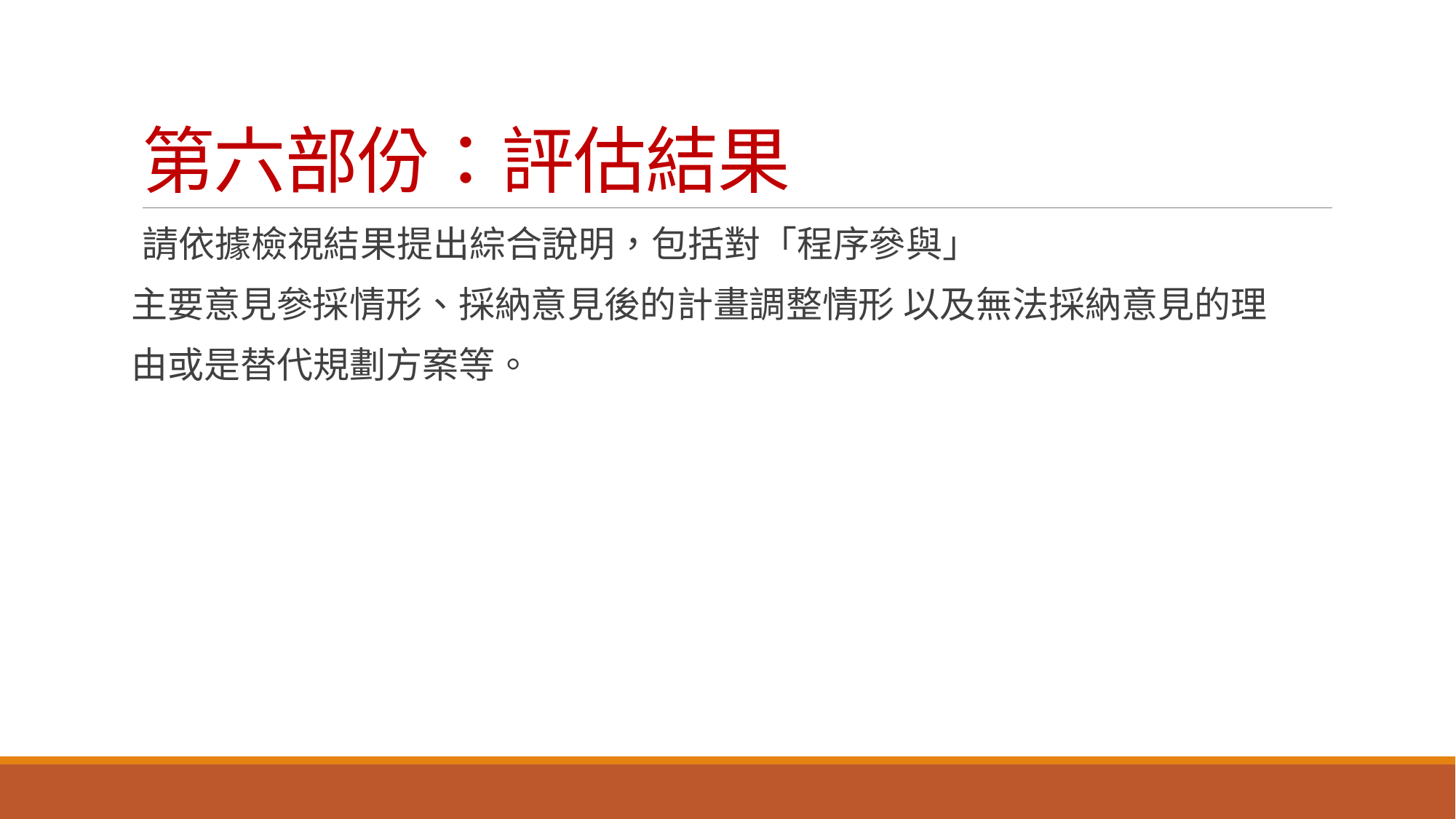

# 第六部份：評估結果
請依據檢視結果提出綜合說明，包括對「程序參與」
主要意見參採情形、採納意見後的計畫調整情形 以及無法採納意見的理
由或是替代規劃方案等。